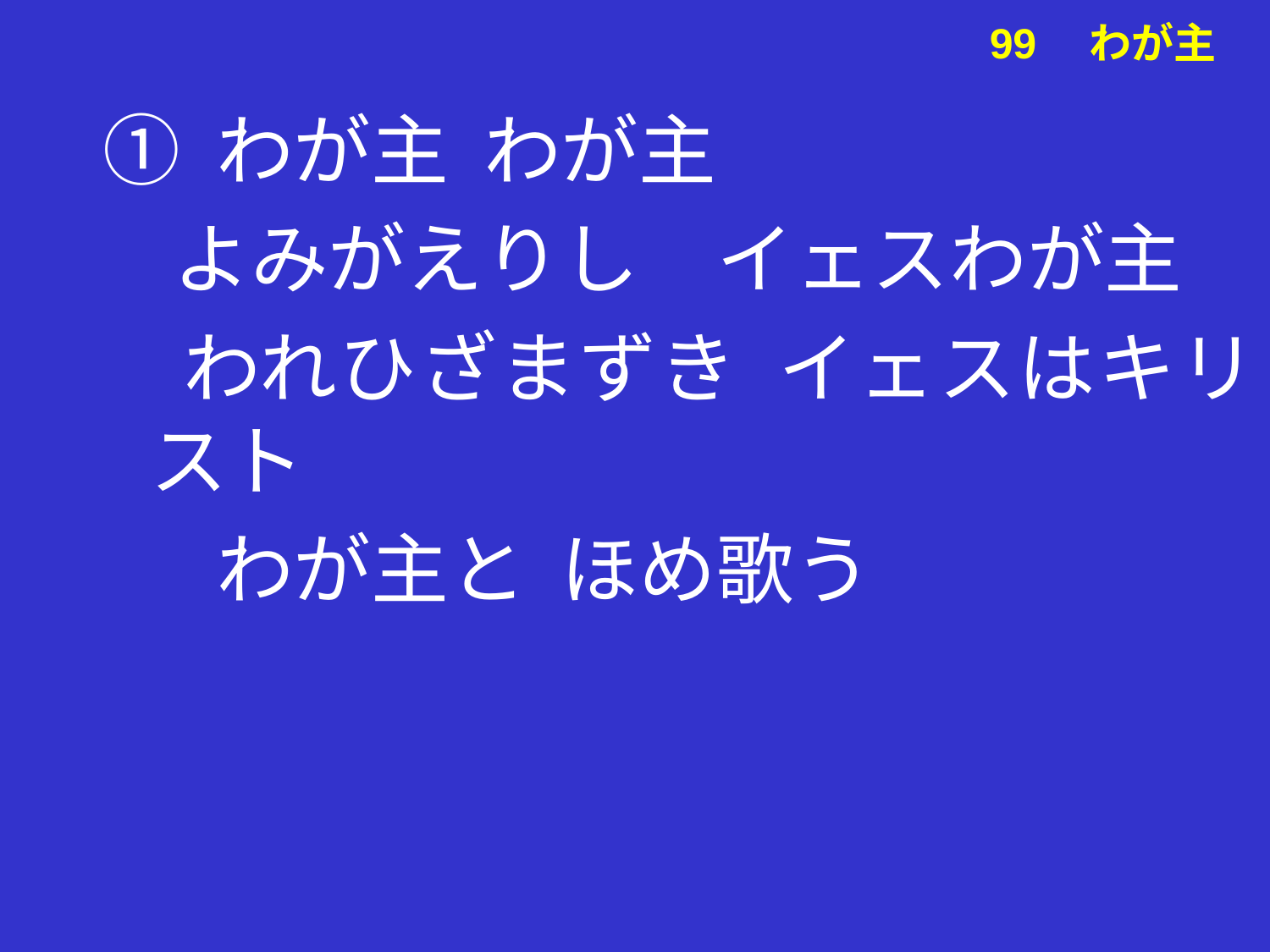

① わが主  わが主
   よみがえりし　イェスわが主
   われひざまずき  イェスはキリスト
 　わが主と  ほめ歌う

# 99　わが主